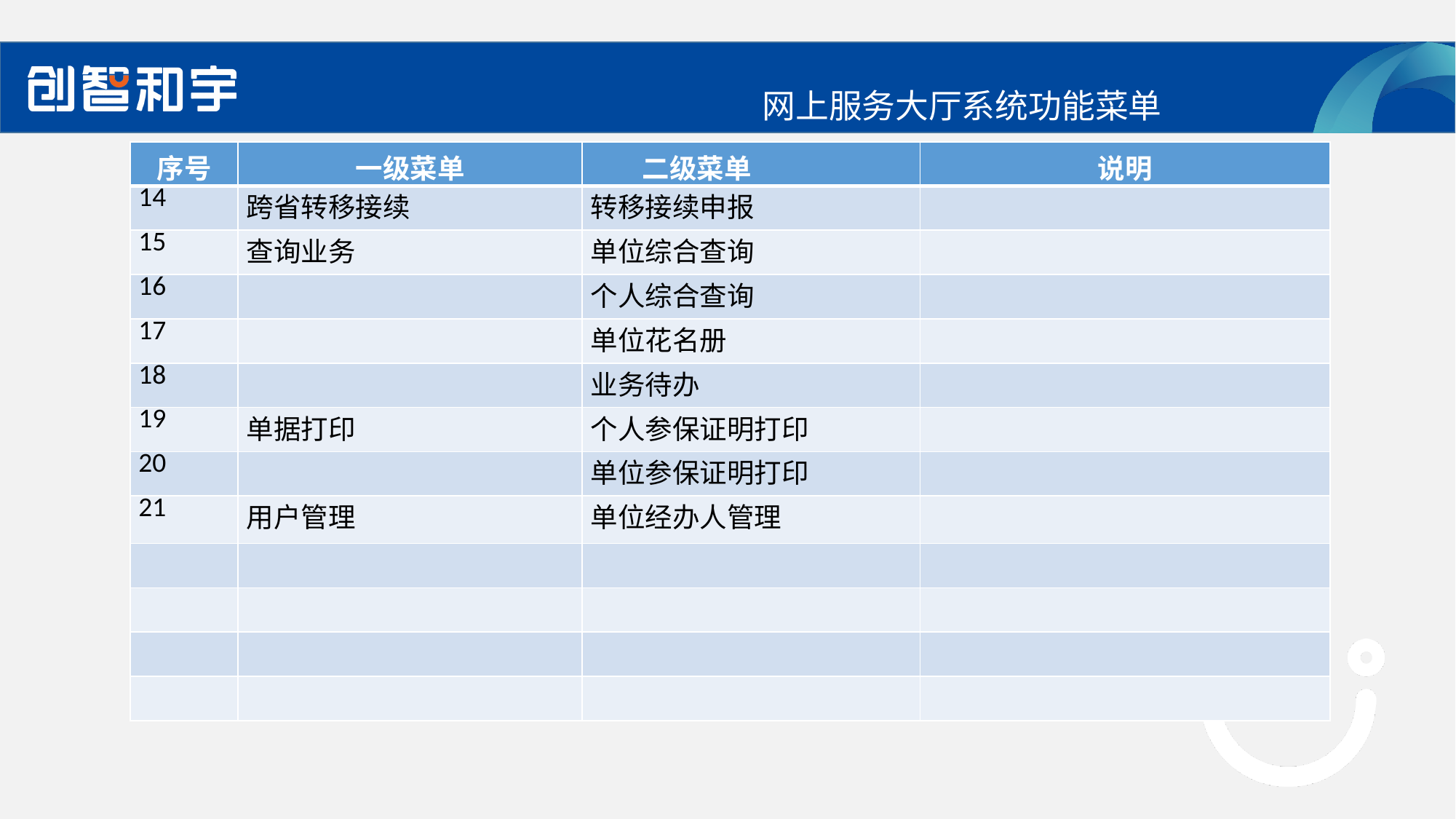

网上服务大厅系统功能菜单
| 序号 | 一级菜单 | 二级菜单 | 说明 |
| --- | --- | --- | --- |
| 14 | 跨省转移接续 | 转移接续申报 |  |
| 15 | 查询业务 | 单位综合查询 |  |
| 16 |  | 个人综合查询 |  |
| 17 |  | 单位花名册 |  |
| 18 |  | 业务待办 |  |
| 19 | 单据打印 | 个人参保证明打印 |  |
| 20 |  | 单位参保证明打印 |  |
| 21 | 用户管理 | 单位经办人管理 |  |
|  |  |  |  |
|  |  |  |  |
|  |  |  |  |
|  |  |  |  |